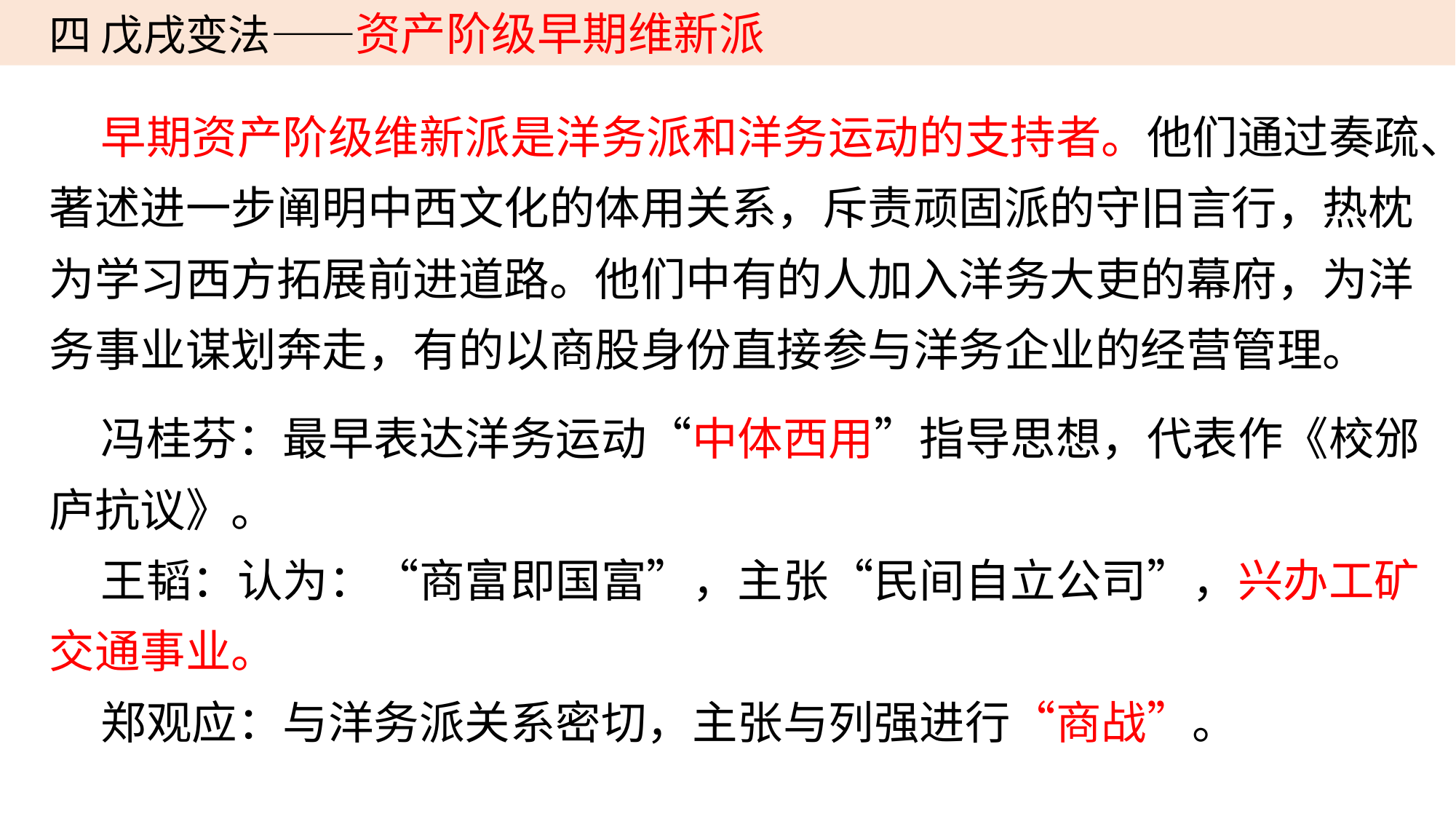

四 戊戌变法——资产阶级早期维新派
    早期资产阶级维新派是洋务派和洋务运动的支持者。他们通过奏疏、著述进一步阐明中西文化的体用关系，斥责顽固派的守旧言行，热枕为学习西方拓展前进道路。他们中有的人加入洋务大吏的幕府，为洋务事业谋划奔走，有的以商股身份直接参与洋务企业的经营管理。
    冯桂芬：最早表达洋务运动“中体西用”指导思想，代表作《校邠庐抗议》。
    王韬：认为：“商富即国富”，主张“民间自立公司”，兴办工矿交通事业。
    郑观应：与洋务派关系密切，主张与列强进行“商战”。